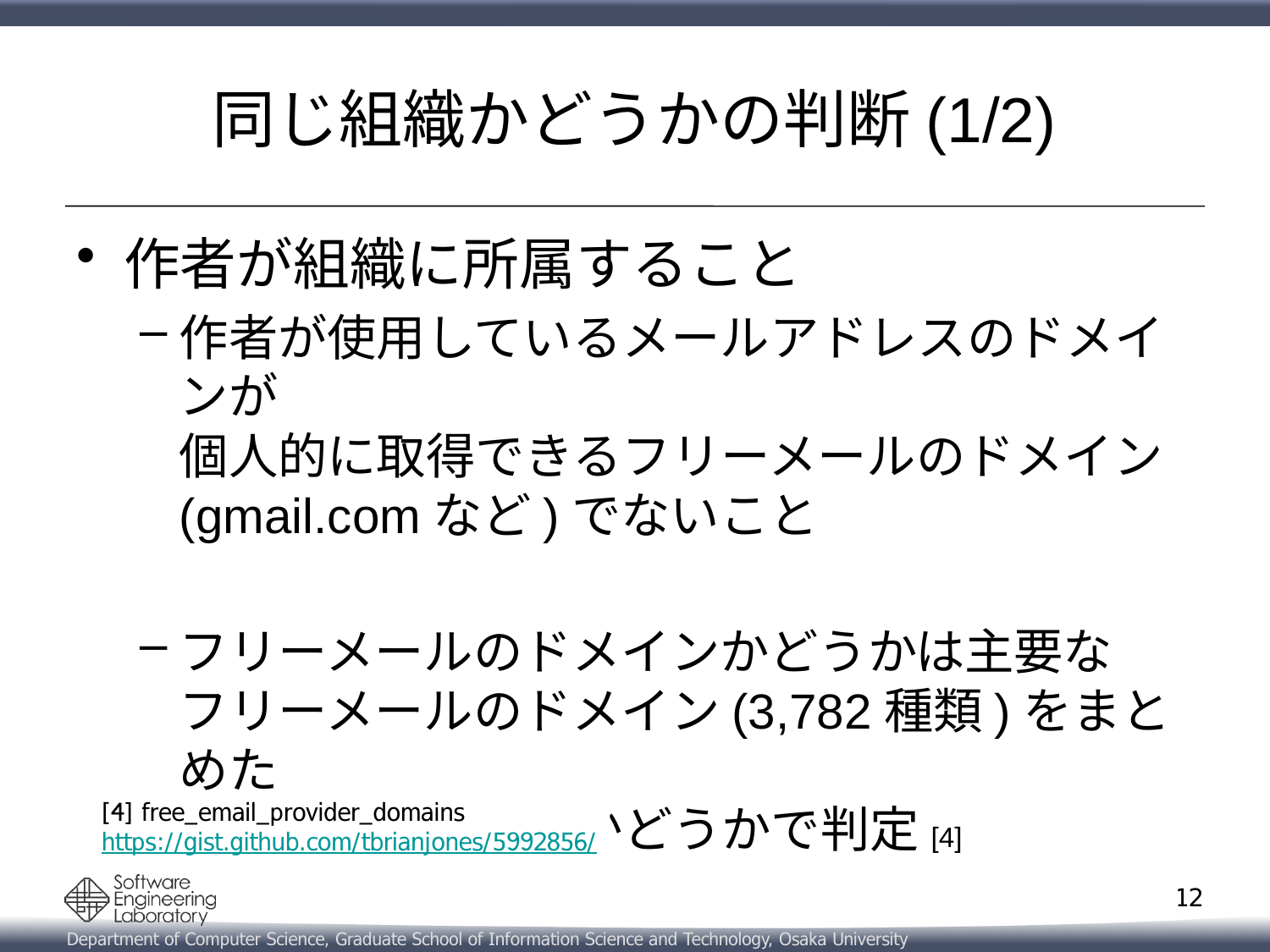

# 同じ組織かどうかの判断(1/2)
作者が組織に所属すること
作者が使用しているメールアドレスのドメインが
個人的に取得できるフリーメールのドメイン(gmail.comなど)でないこと

フリーメールのドメインかどうかは主要な
フリーメールのドメイン(3,782種類)をまとめた
リストに含まれるかどうかで判定[4]
[4] free_email_provider_domains
https://gist.github.com/tbrianjones/5992856/
12